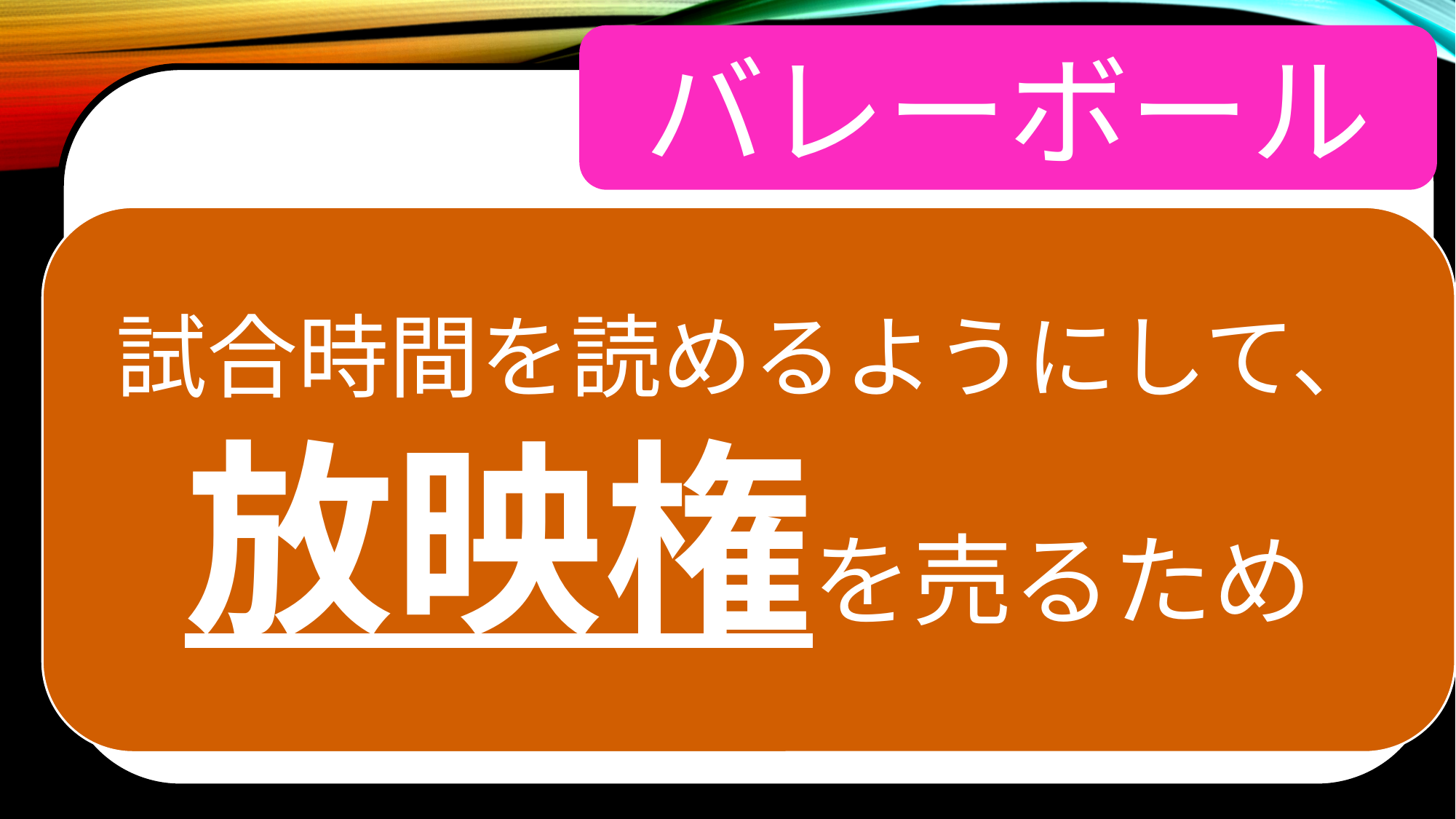

バレーボール
バレーボール
女子日本代表の画像
#
試合時間を読めるようにして、
放映権を売るため
昔、サイドアウト制だった

なぜ？

ラリーポイント制になった